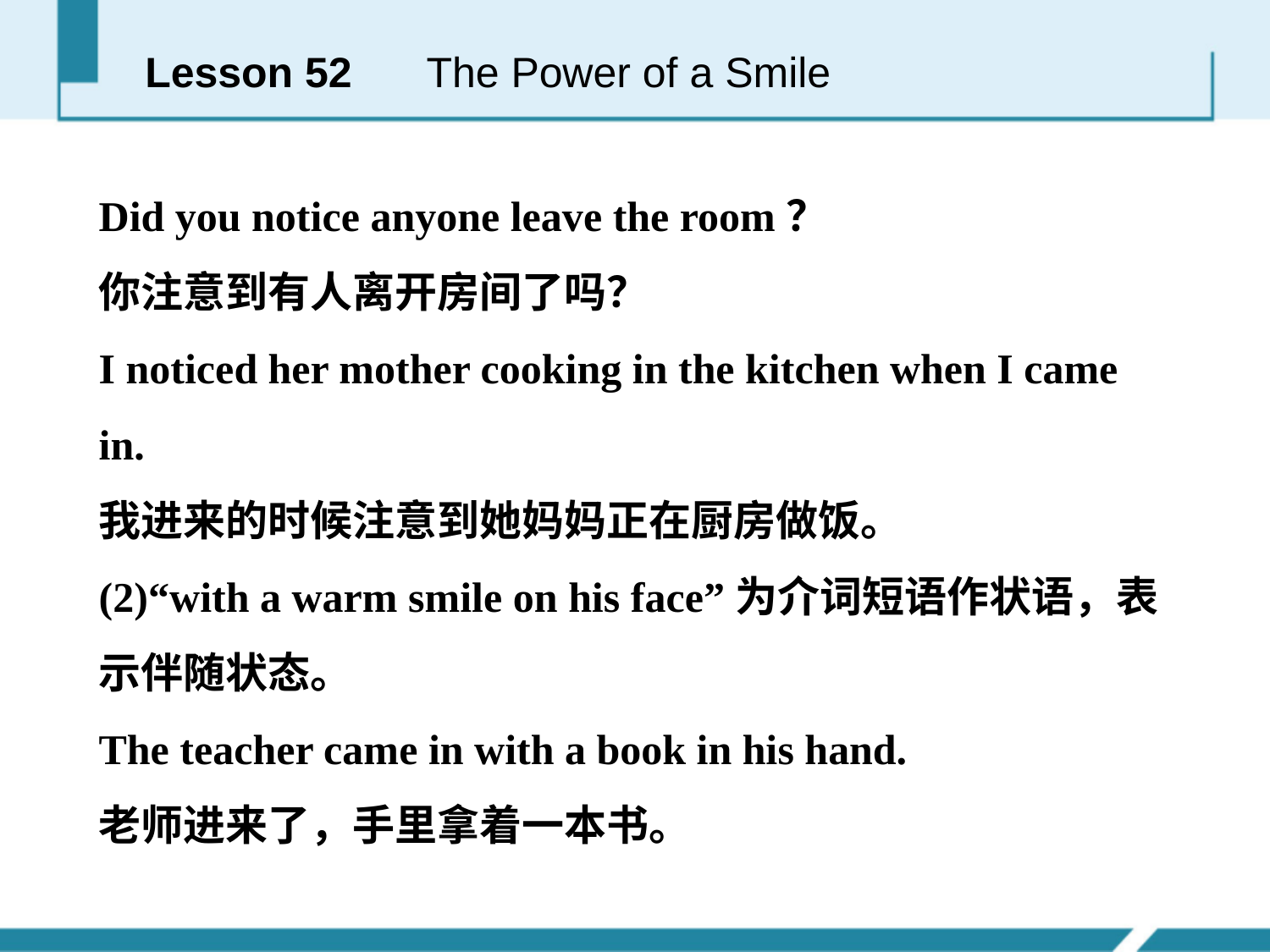

Lesson 52 　The Power of a Smile
Did you notice anyone leave the room？
你注意到有人离开房间了吗？
I noticed her mother cooking in the kitchen when I came in.
我进来的时候注意到她妈妈正在厨房做饭。
(2)“with a warm smile on his face”为介词短语作状语，表示伴随状态。
The teacher came in with a book in his hand.
老师进来了，手里拿着一本书。